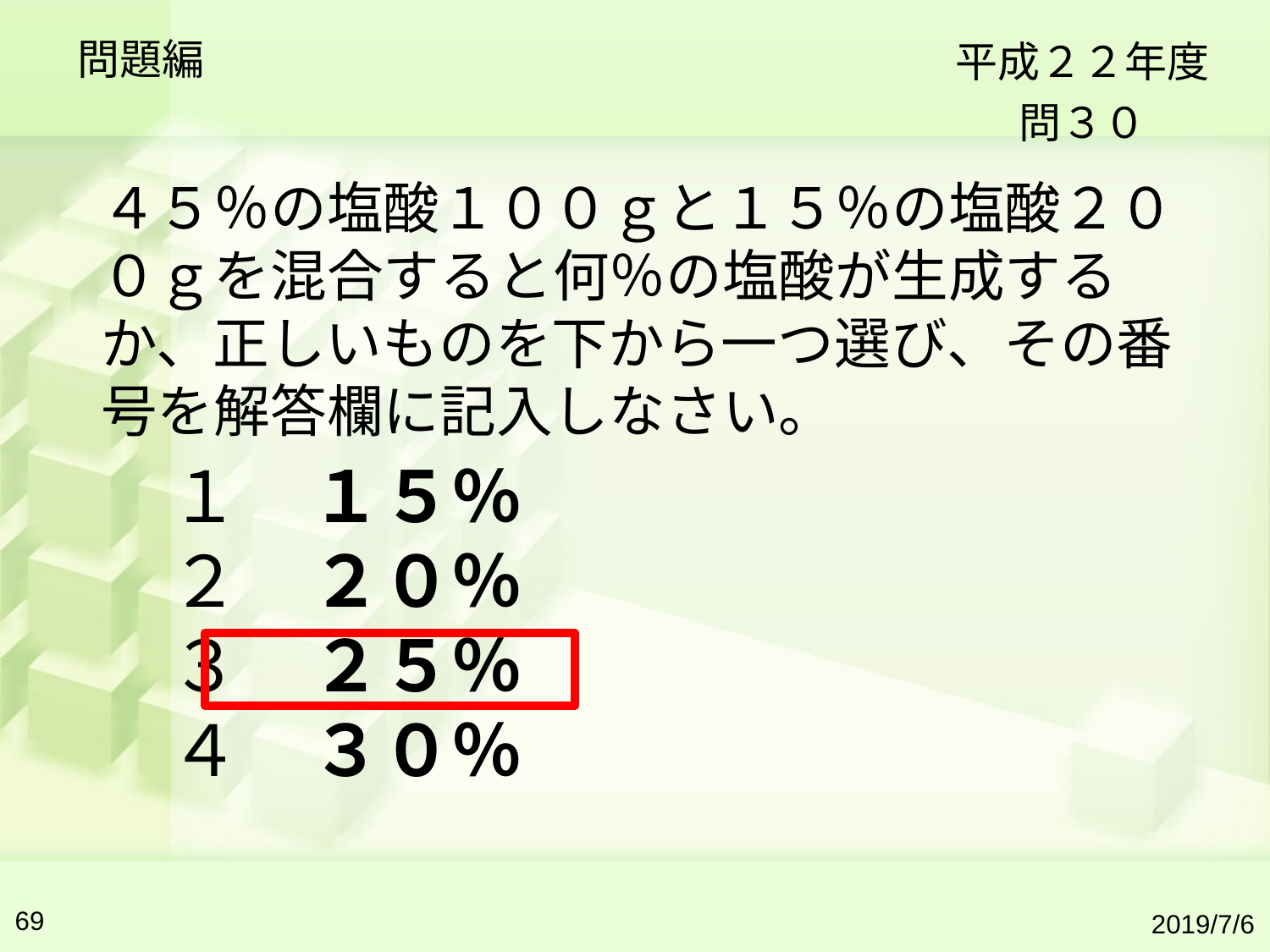

問題編
平成２２年度
問３０
４５％の塩酸１００ｇと１５％の塩酸２００ｇを混合すると何％の塩酸が生成するか、正しいものを下から一つ選び、その番号を解答欄に記入しなさい。
１　１５％
２　２０％
３　２５％
４　３０％

69
2019/7/6